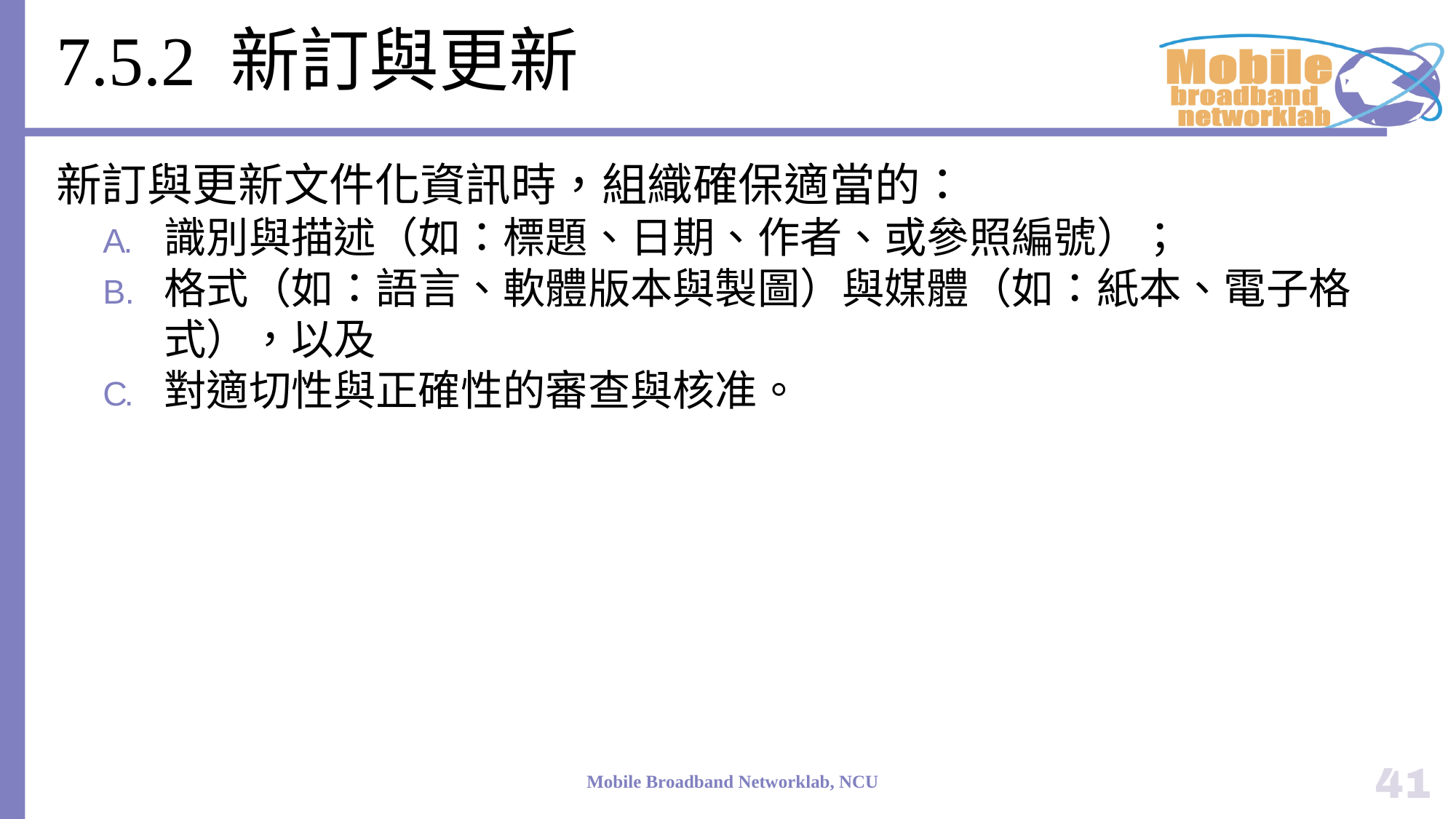

# 7.5.2 新訂與更新
新訂與更新文件化資訊時，組織確保適當的：
識別與描述（如：標題、日期、作者、或參照編號）；
格式（如：語言、軟體版本與製圖）與媒體（如：紙本、電子格式），以及
對適切性與正確性的審查與核准。
41